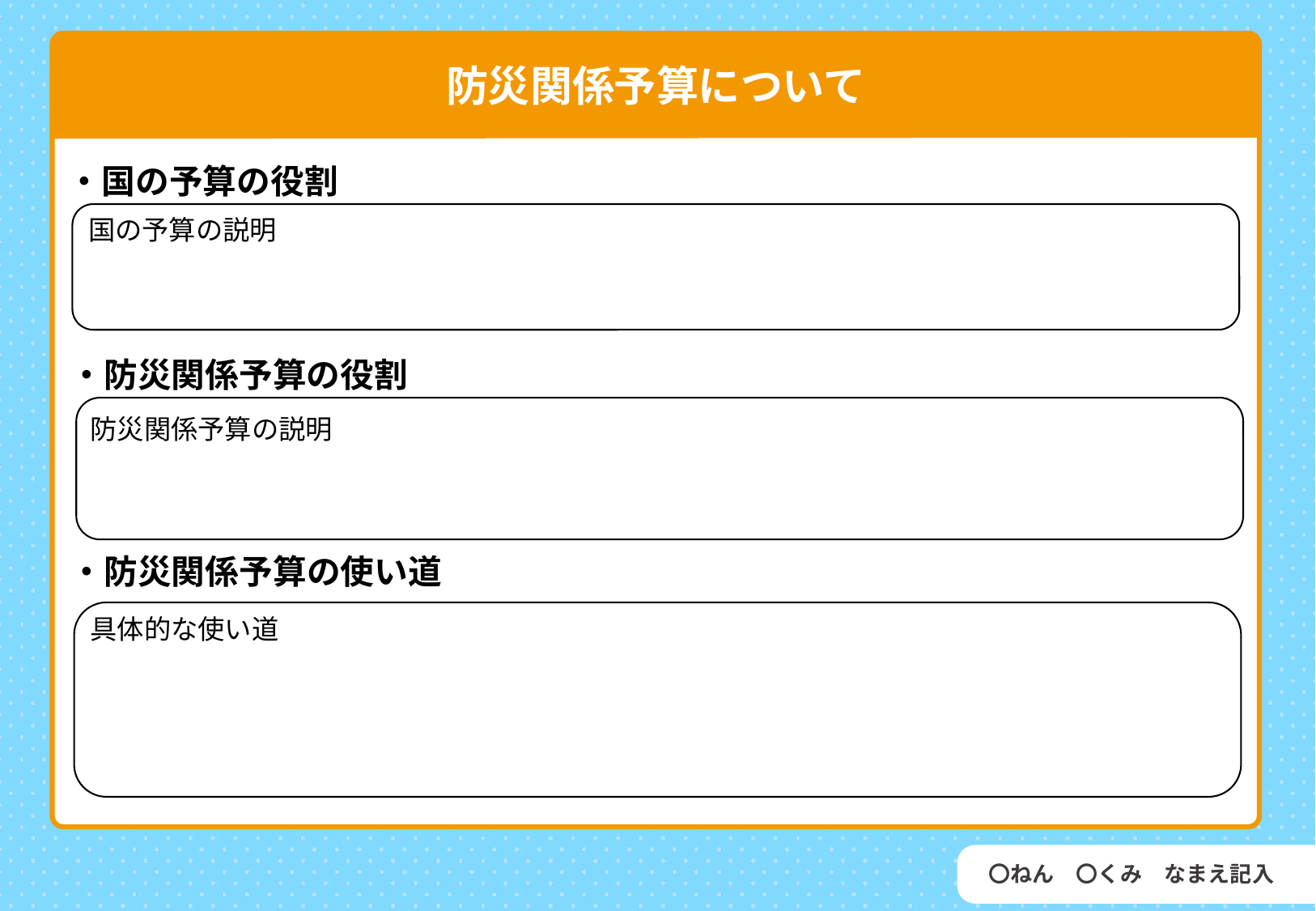

税金とは
防災関係予算について
・国の予算の役割

国の予算の説明
・防災関係予算の役割

防災関係予算の説明
・防災関係予算の使い道

具体的な使い道
発見

〇ねん　〇くみ　なまえ記入